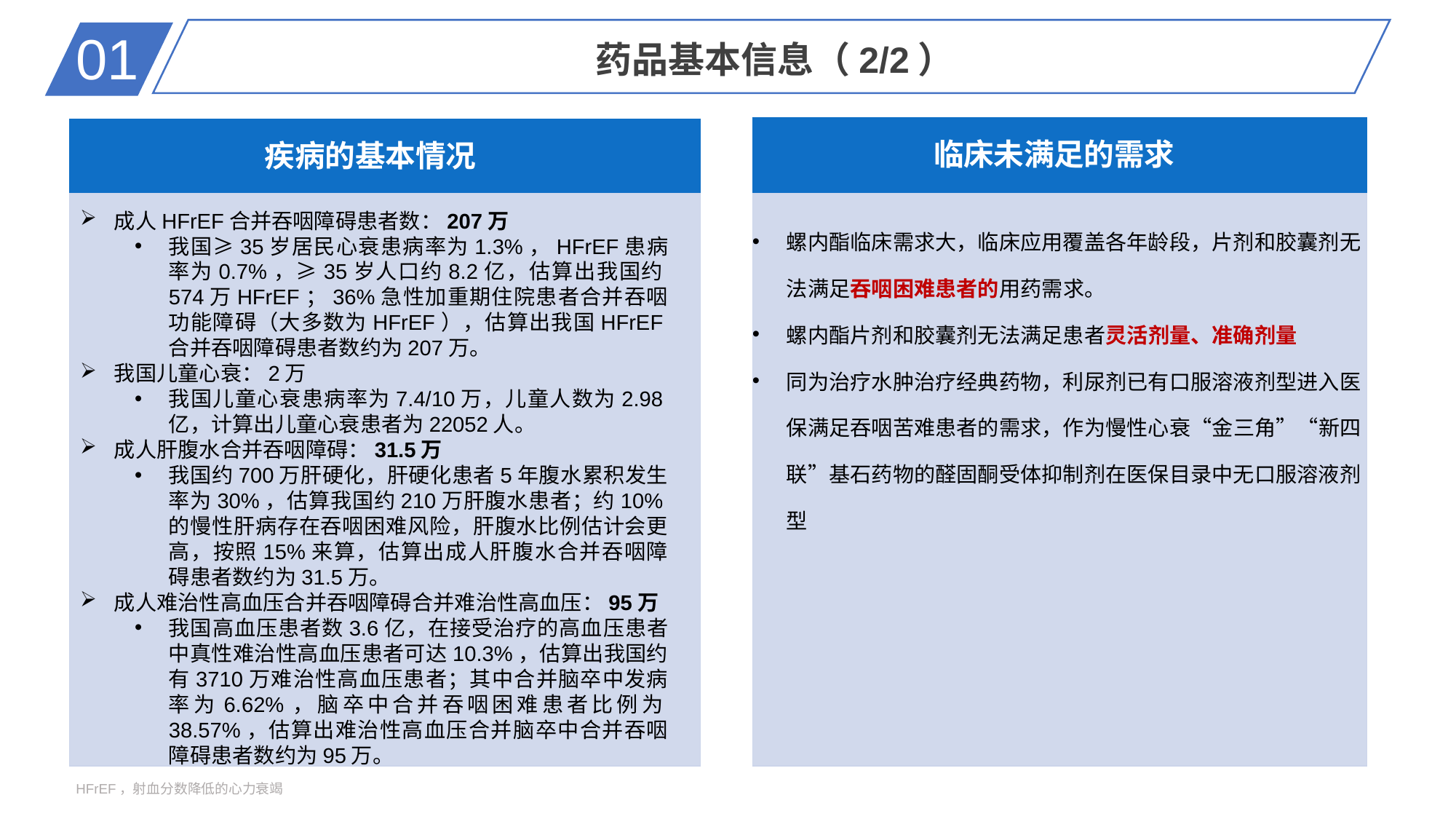

01

药品基本信息（2/2）
| 临床未满足的需求 |
| --- |
| 螺内酯临床需求大，临床应用覆盖各年龄段，片剂和胶囊剂无法满足吞咽困难患者的用药需求。 螺内酯片剂和胶囊剂无法满足患者灵活剂量、准确剂量 同为治疗水肿治疗经典药物，利尿剂已有口服溶液剂型进入医保满足吞咽苦难患者的需求，作为慢性心衰“金三角”“新四联”基石药物的醛固酮受体抑制剂在医保目录中无口服溶液剂型 |
| 疾病的基本情况 |
| --- |
|  |
成人HFrEF合并吞咽障碍患者数：207万
我国≥35岁居民心衰患病率为1.3%，HFrEF患病率为0.7%，≥35岁人口约8.2亿，估算出我国约574万HFrEF；36%急性加重期住院患者合并吞咽功能障碍（大多数为HFrEF），估算出我国HFrEF合并吞咽障碍患者数约为207万。
我国儿童心衰：2万
我国儿童心衰患病率为7.4/10万，儿童人数为2.98亿，计算出儿童心衰患者为22052人。
成人肝腹水合并吞咽障碍：31.5万
我国约700万肝硬化，肝硬化患者5年腹水累积发生率为30%，估算我国约210万肝腹水患者；约10%的慢性肝病存在吞咽困难风险，肝腹水比例估计会更高，按照15%来算，估算出成人肝腹水合并吞咽障碍患者数约为31.5万。
成人难治性高血压合并吞咽障碍合并难治性高血压：95万
我国高血压患者数3.6亿，在接受治疗的高血压患者中真性难治性高血压患者可达10.3%，估算出我国约有3710万难治性高血压患者；其中合并脑卒中发病率为6.62%，脑卒中合并吞咽困难患者比例为38.57%，估算出难治性高血压合并脑卒中合并吞咽障碍患者数约为95万。

HFrEF，射血分数降低的心力衰竭